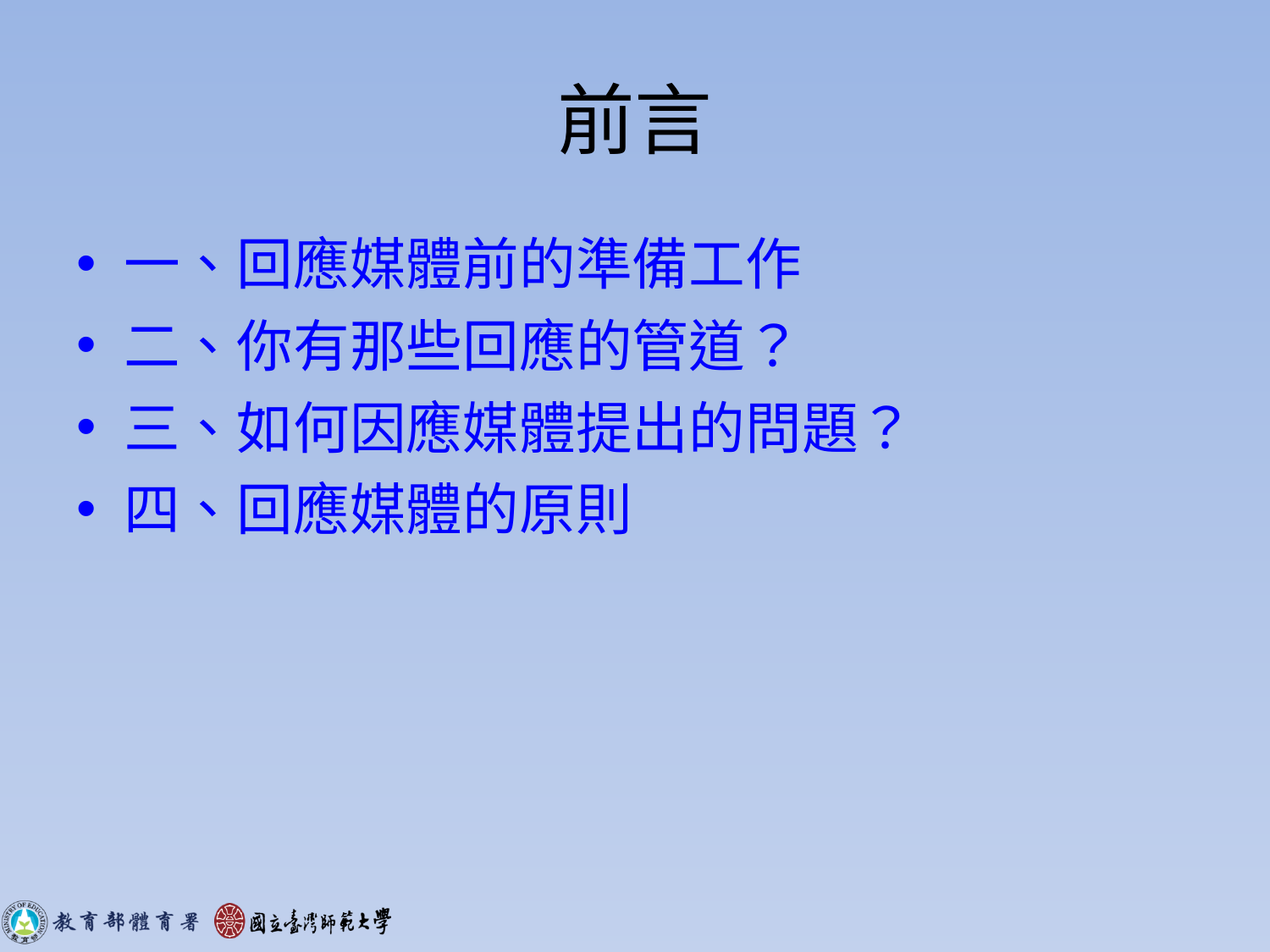

# 前言
一、回應媒體前的準備工作
二、你有那些回應的管道？
三、如何因應媒體提出的問題？
四、回應媒體的原則